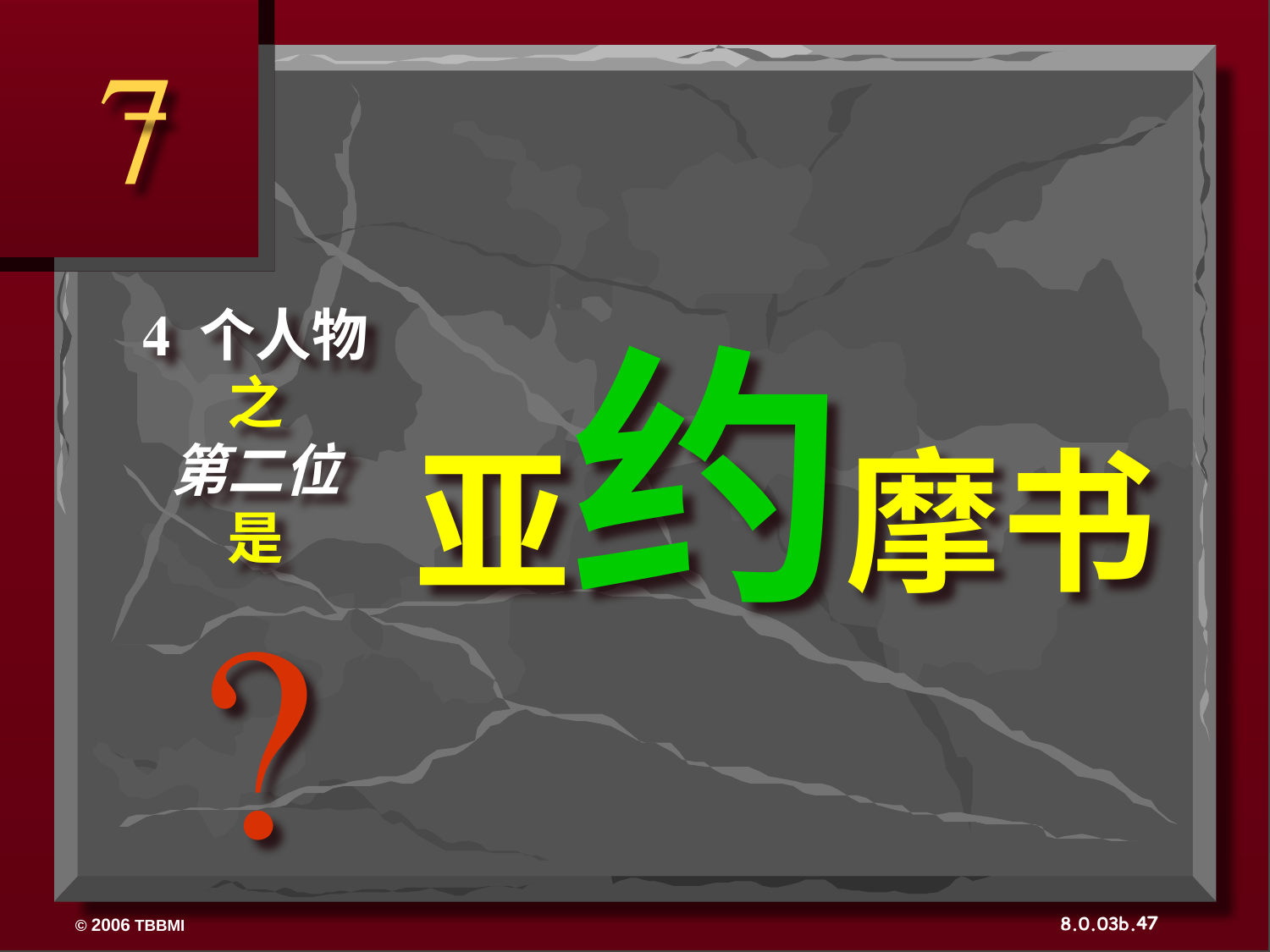

7

4 个人物
之
第二位
是
亚约摩书
?

47